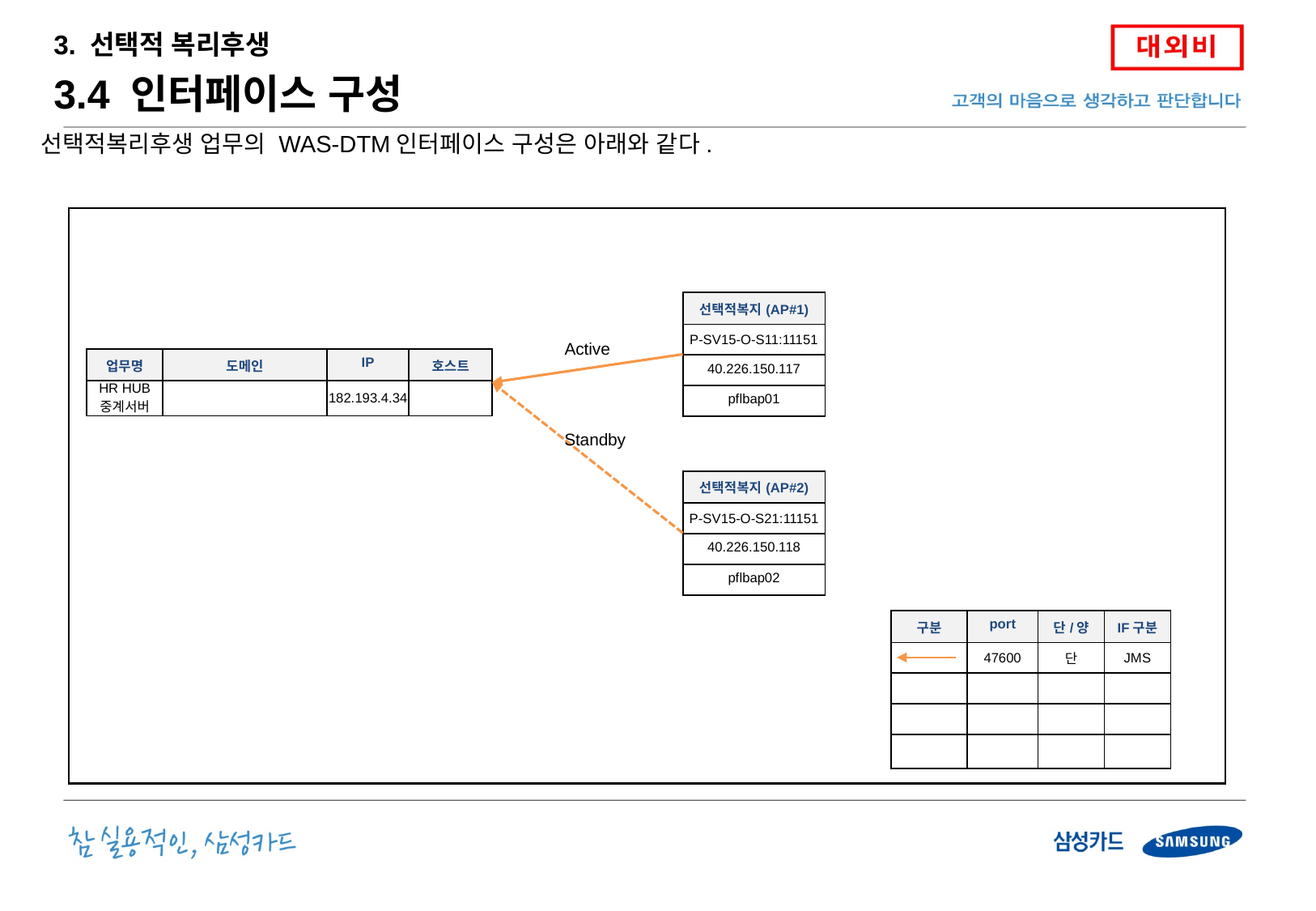

3. 선택적 복리후생
3.4 인터페이스 구성
선택적복리후생 업무의 WAS-DTM인터페이스 구성은 아래와 같다.

| 선택적복지(AP#1) |
| --- |
| P-SV15-O-S11:11151 |
| 40.226.150.117 |
| pflbap01 |
Active
| 업무명 | 도메인 | IP | 호스트 |
| --- | --- | --- | --- |
| HR HUB 중계서버 |  | 182.193.4.34 |  |
Standby
| 선택적복지(AP#2) |
| --- |
| P-SV15-O-S21:11151 |
| 40.226.150.118 |
| pflbap02 |
| 구분 | port | 단/양 | IF구분 |
| --- | --- | --- | --- |
|  | 47600 | 단 | JMS |
|  |  |  |  |
|  |  |  |  |
|  |  |  |  |